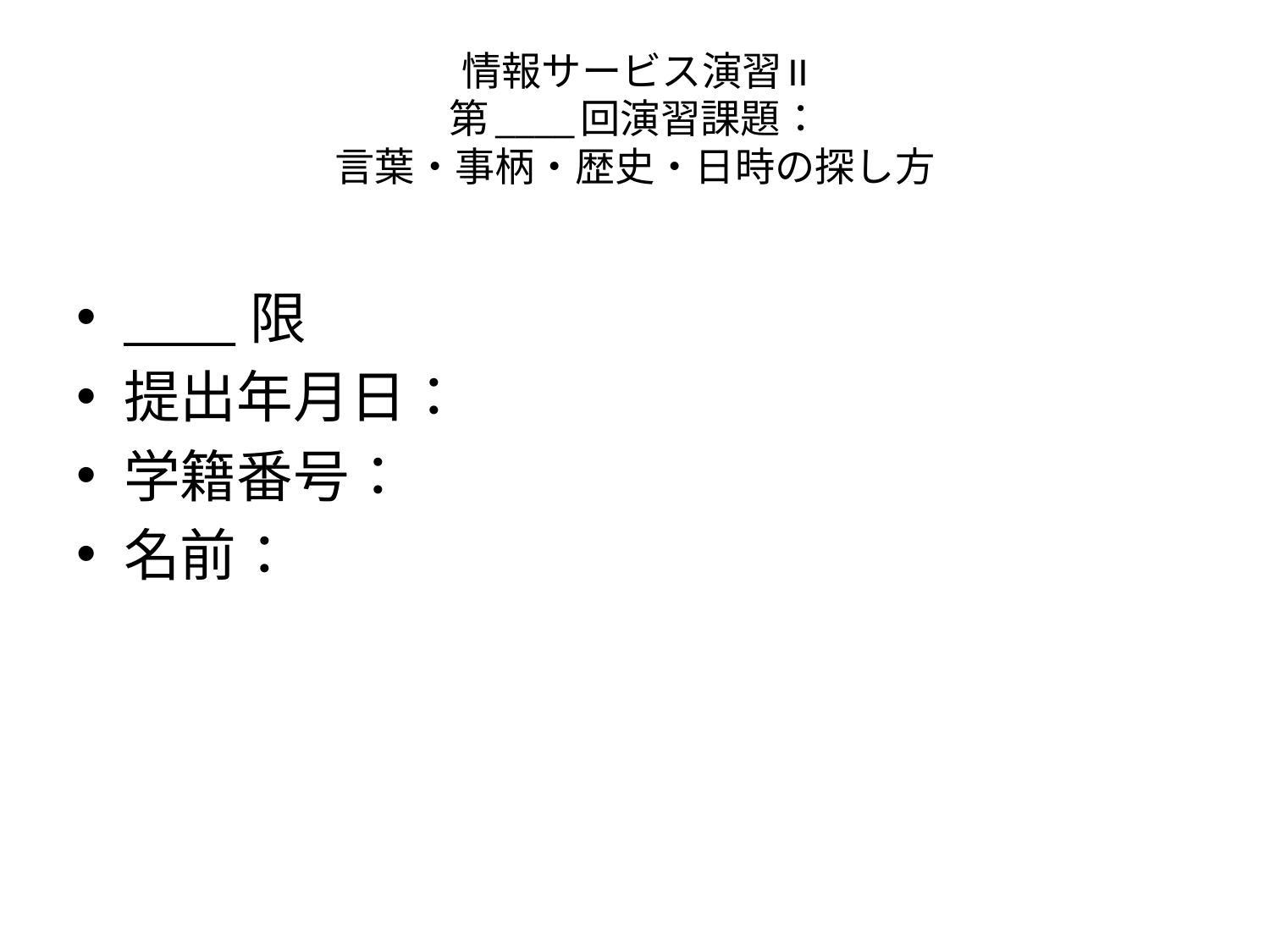

# 情報サービス演習II 第____回演習課題： 言葉・事柄・歴史・日時の探し方
____限
提出年月日：
学籍番号：
名前：